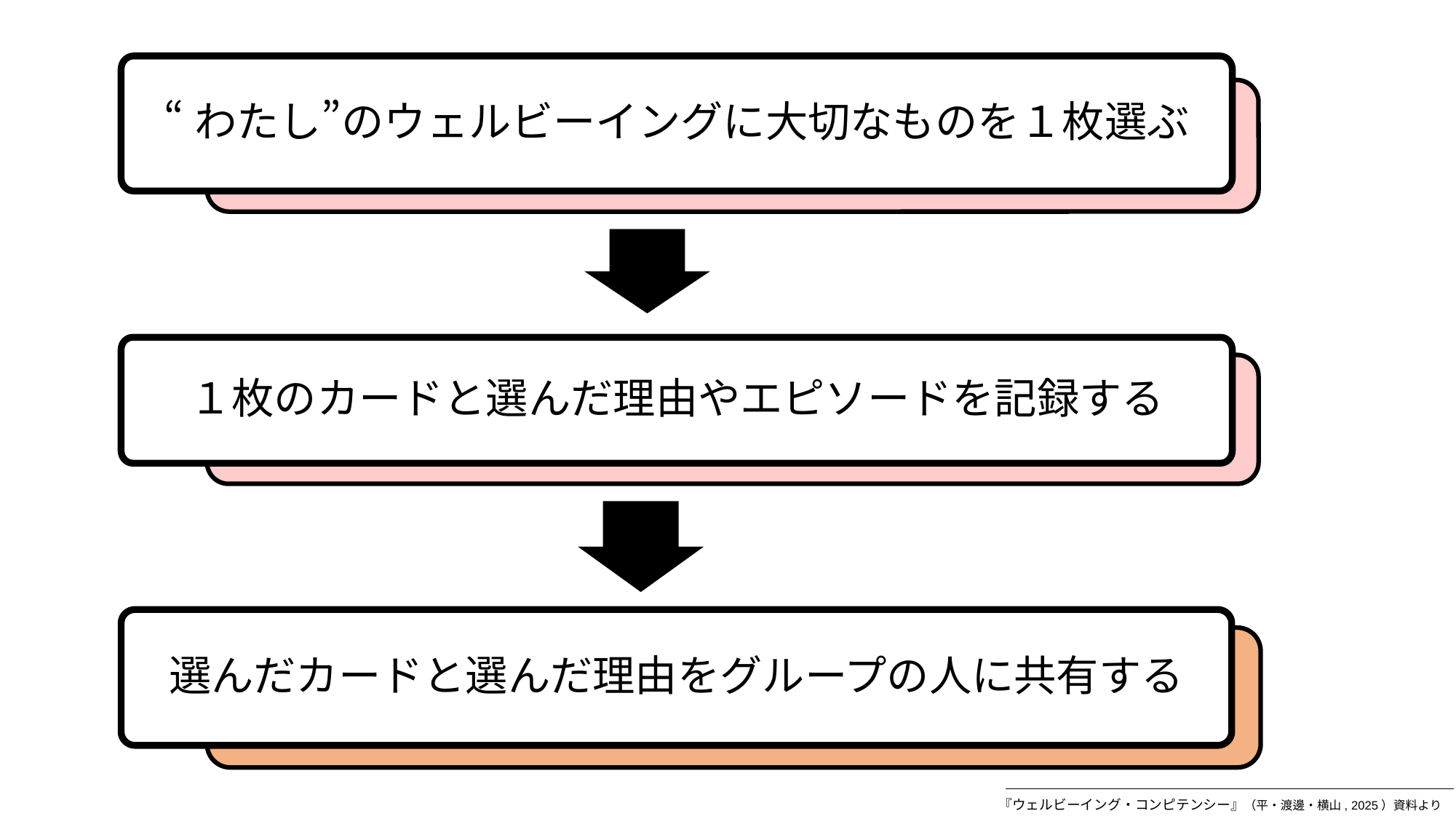

“わたし”のウェルビーイングに大切なものを１枚選ぶ

１枚のカードと選んだ理由やエピソードを記録する

選んだカードと選んだ理由をグループの人に共有する